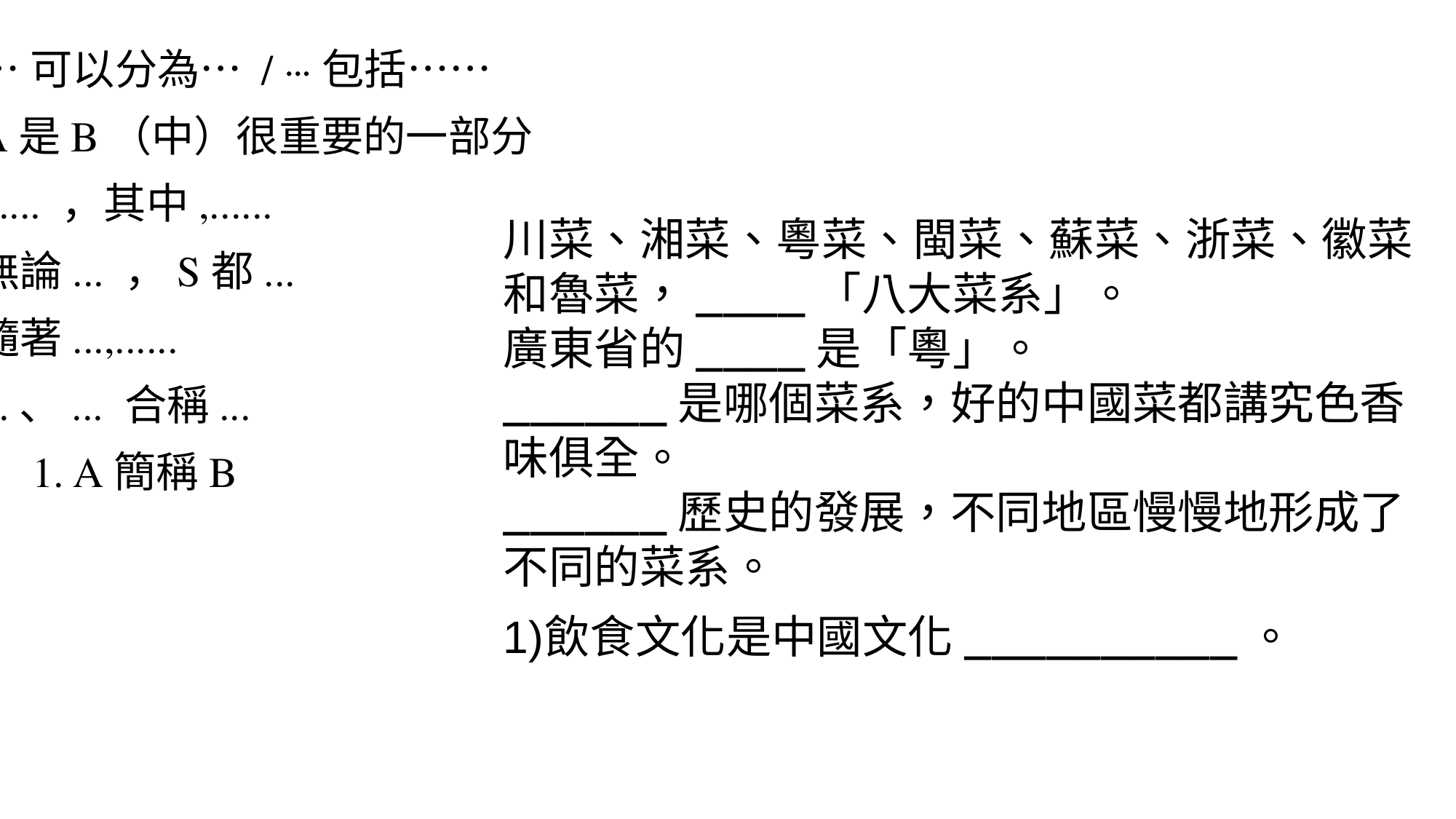

⋯可以分為⋯ / ⋯包括⋯⋯
A是B（中）很重要的一部分
...... ，其中,......
無論... ，S都...
隨著...,......
...、... 合稱...
A簡稱B
川菜、湘菜、粵菜、閩菜、蘇菜、浙菜、徽菜和魯菜，____「八大菜系」。
廣東省的____是「粵」。
______是哪個菜系，好的中國菜都講究色香味俱全。
______歷史的發展，不同地區慢慢地形成了不同的菜系。
飲食文化是中國文化__________。